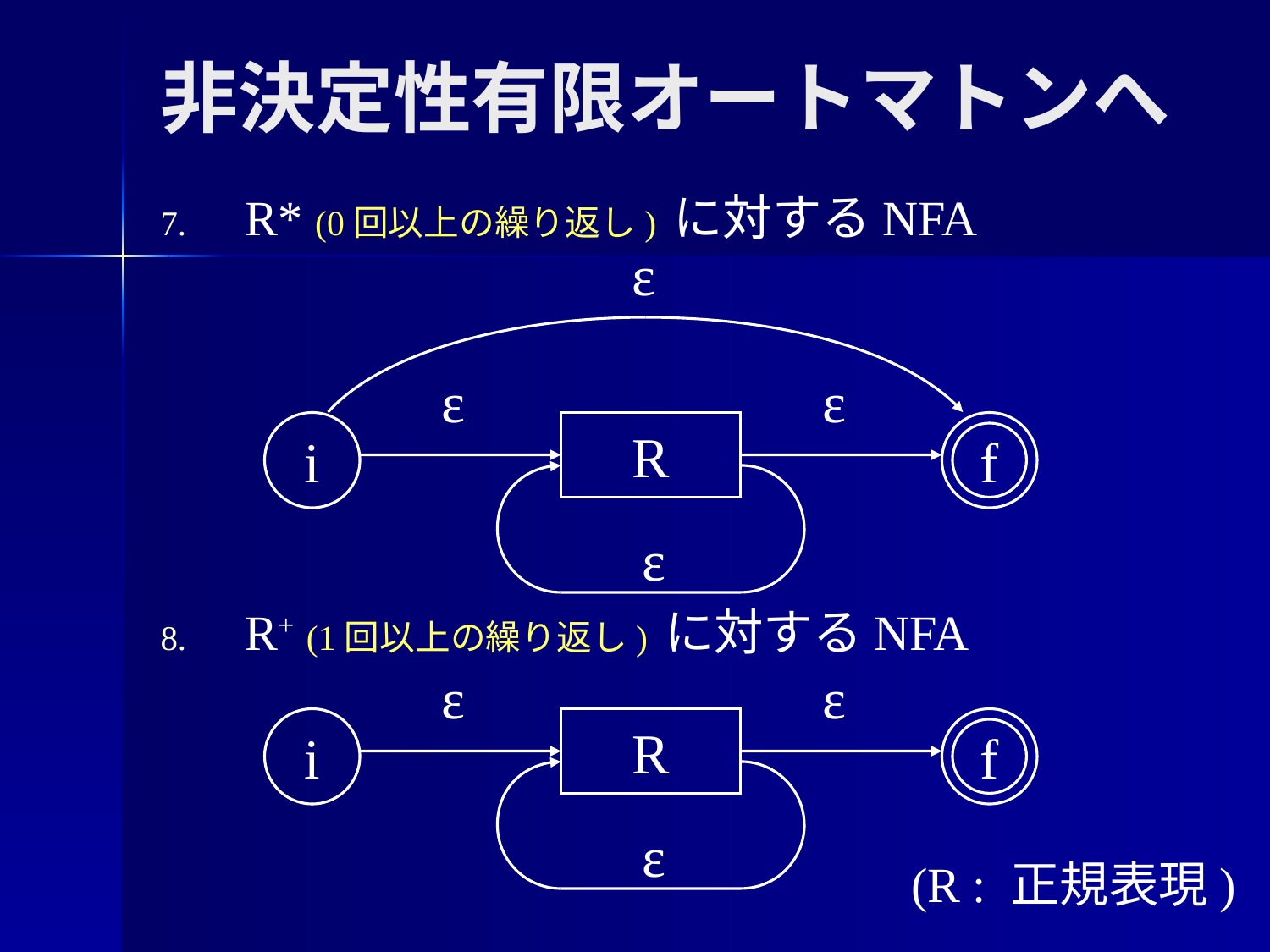

# 非決定性有限オートマトンへ
R* (0回以上の繰り返し) に対するNFA

R+ (1回以上の繰り返し) に対するNFA
ε

ε

ε

i
R
f

ε

ε

ε

i
R
f

ε

(R : 正規表現)